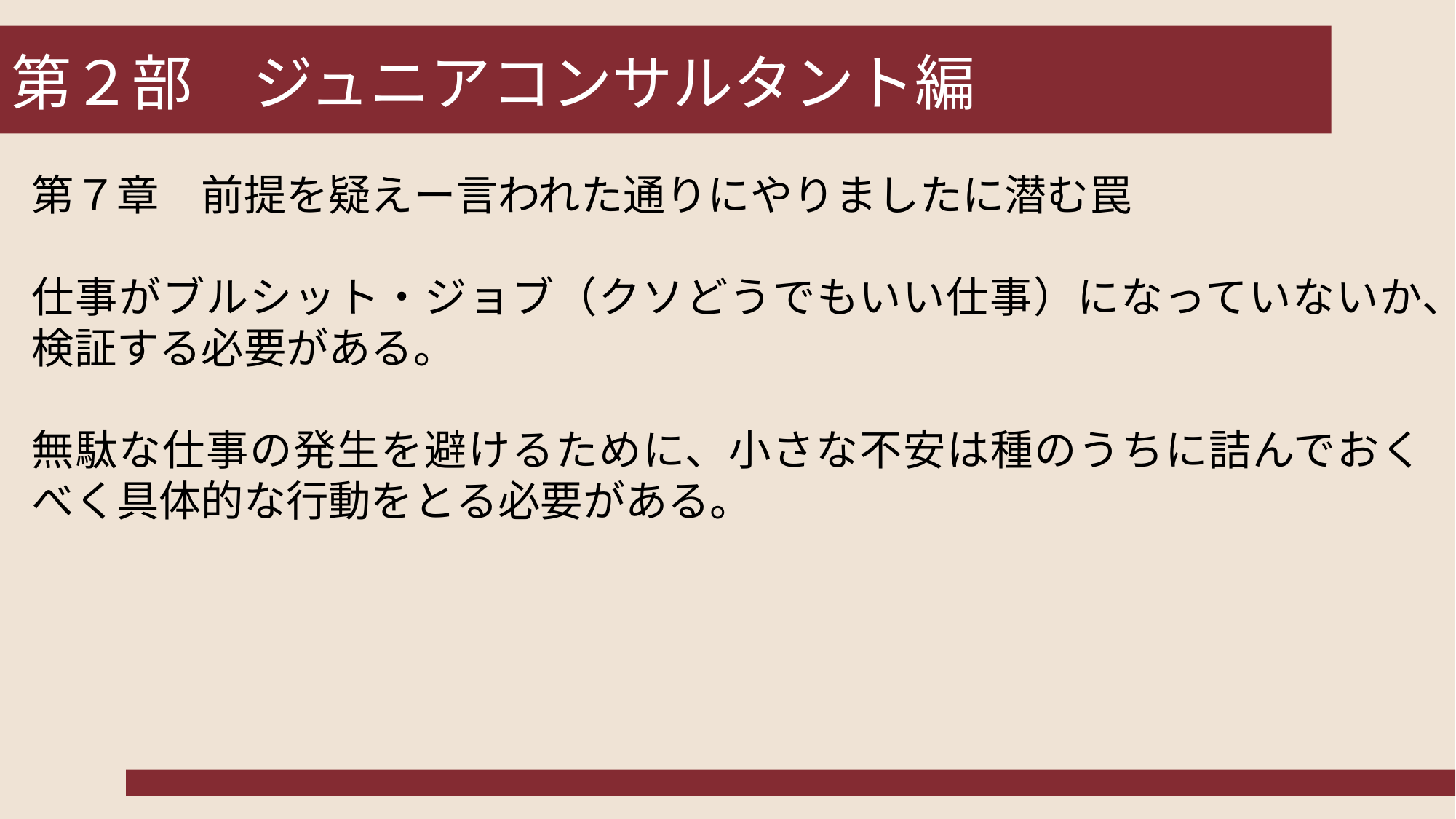

# 第２部　ジュニアコンサルタント編
第７章　前提を疑えー言われた通りにやりましたに潜む罠

仕事がブルシット・ジョブ（クソどうでもいい仕事）になっていないか、検証する必要がある。

無駄な仕事の発生を避けるために、小さな不安は種のうちに詰んでおくべく具体的な行動をとる必要がある。
12